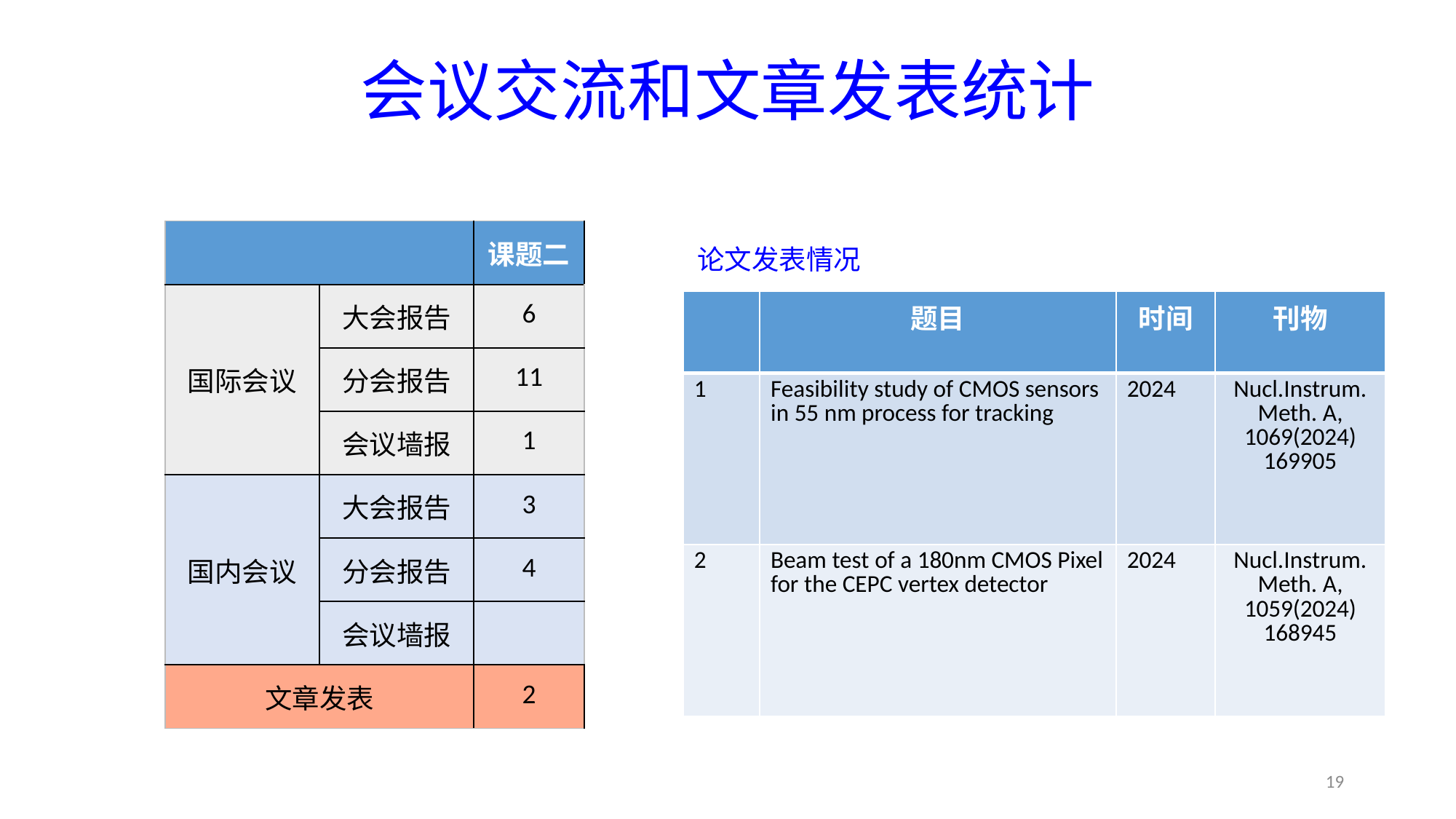

# 会议交流和文章发表统计
|  |  | 课题二 |
| --- | --- | --- |
| 国际会议 | 大会报告 | 6 |
|  | 分会报告 | 11 |
|  | 会议墙报 | 1 |
| 国内会议 | 大会报告 | 3 |
|  | 分会报告 | 4 |
|  | 会议墙报 |  |
| 文章发表 |  | 2 |
论文发表情况
|  | 题目 | 时间 | 刊物 |
| --- | --- | --- | --- |
| 1 | Feasibility study of CMOS sensors in 55 nm process for tracking | 2024 | Nucl.Instrum.Meth. A, 1069(2024) 169905 |
| 2 | Beam test of a 180nm CMOS Pixel for the CEPC vertex detector | 2024 | Nucl.Instrum.Meth. A, 1059(2024) 168945 |
19